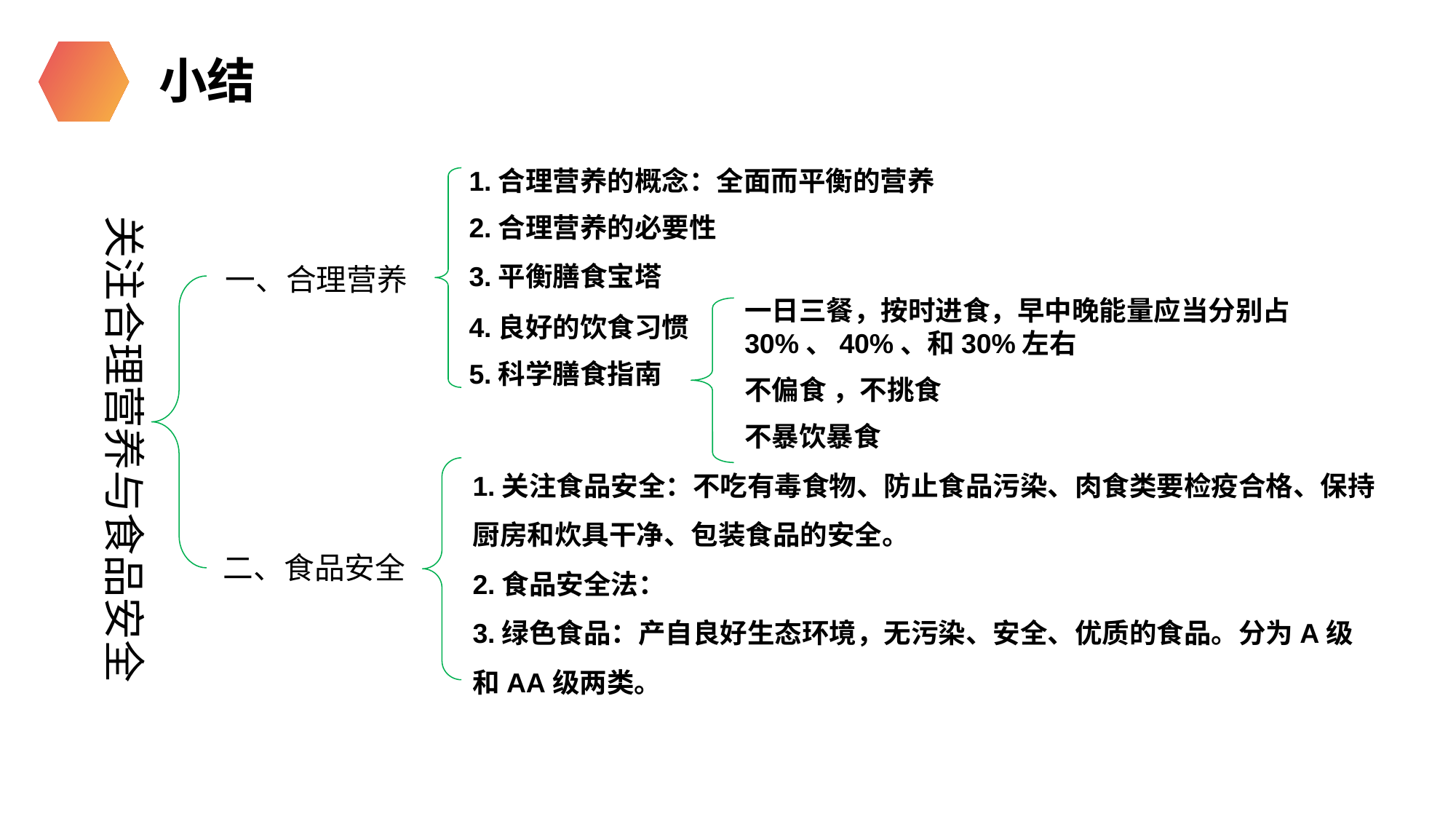

小结
1.合理营养的概念：全面而平衡的营养
2.合理营养的必要性

关注合理营养与食品安全
3.平衡膳食宝塔
一、合理营养

一日三餐，按时进食，早中晚能量应当分别占30%、40%、和30%左右
不偏食 ，不挑食
不暴饮暴食

4.良好的饮食习惯
5.科学膳食指南
1.关注食品安全：不吃有毒食物、防止食品污染、肉食类要检疫合格、保持厨房和炊具干净、包装食品的安全。
2.食品安全法：
3.绿色食品：产自良好生态环境，无污染、安全、优质的食品。分为A级和AA级两类。

二、食品安全